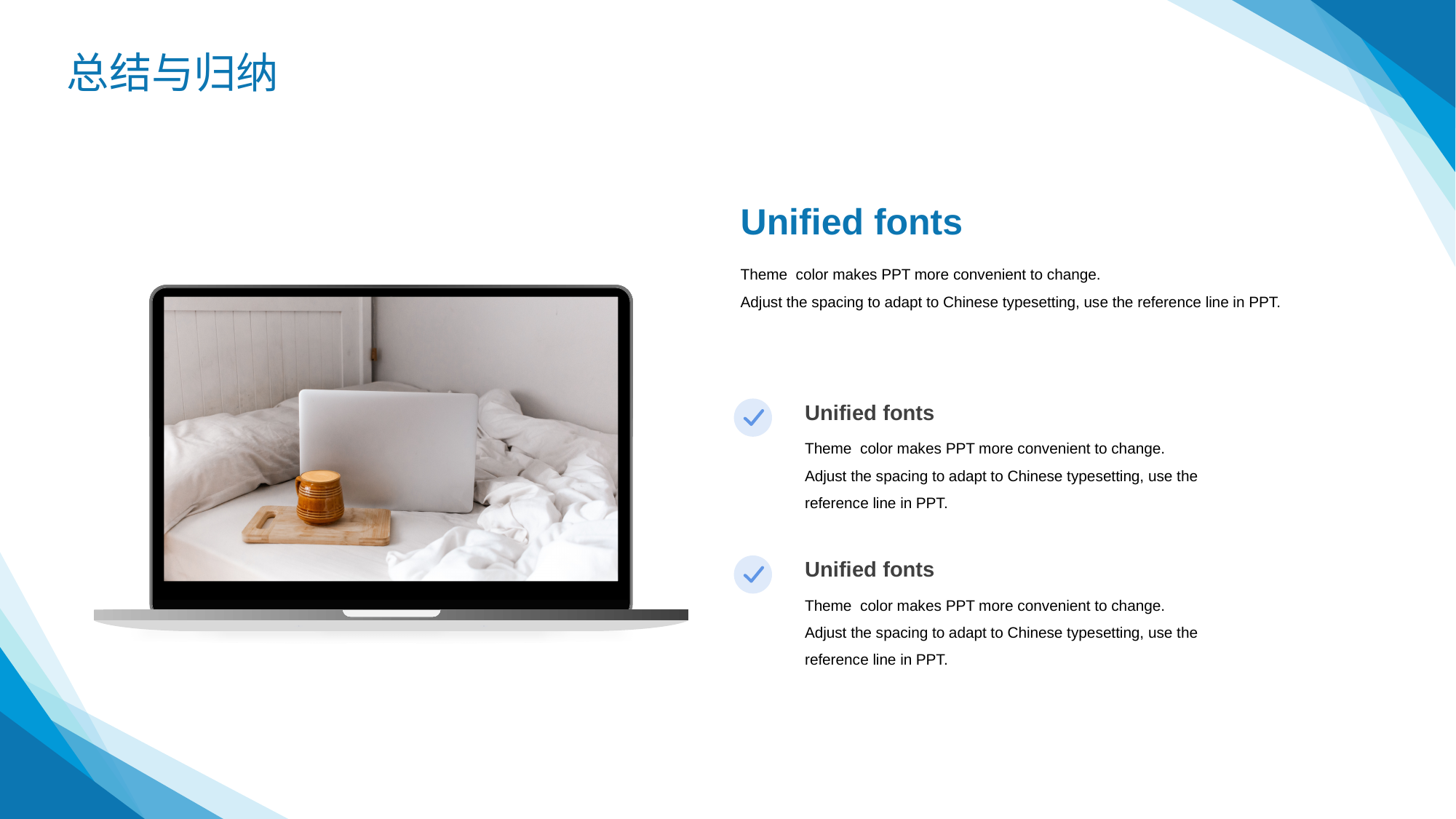

总结与归纳
Unified fonts
Theme  color makes PPT more convenient to change.
Adjust the spacing to adapt to Chinese typesetting, use the reference line in PPT.

Unified fonts

Theme  color makes PPT more convenient to change.
Adjust the spacing to adapt to Chinese typesetting, use the reference line in PPT.
Unified fonts

Theme  color makes PPT more convenient to change.
Adjust the spacing to adapt to Chinese typesetting, use the reference line in PPT.